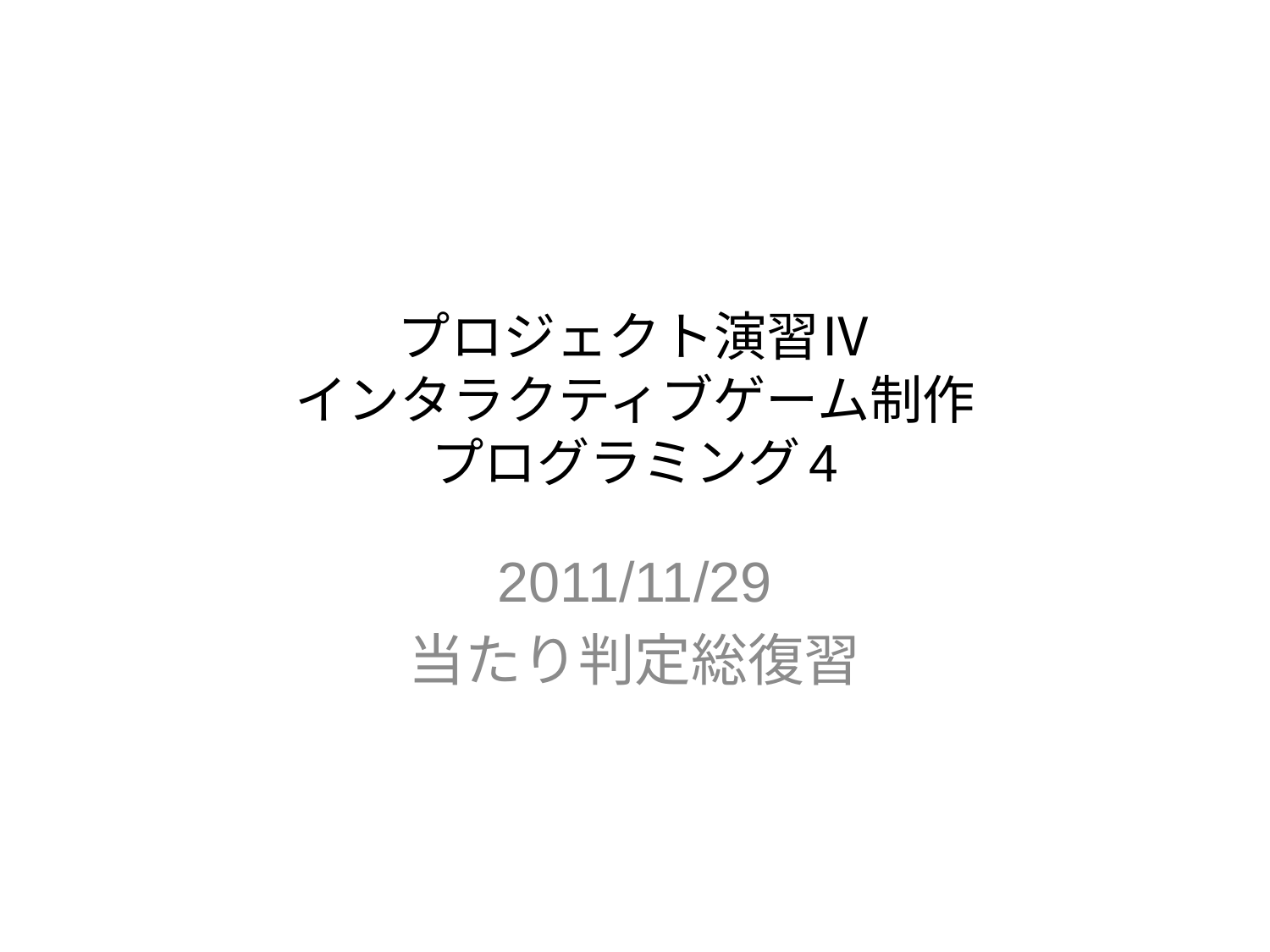

# プロジェクト演習Ⅳ インタラクティブゲーム制作 プログラミング4
2011/11/29
当たり判定総復習